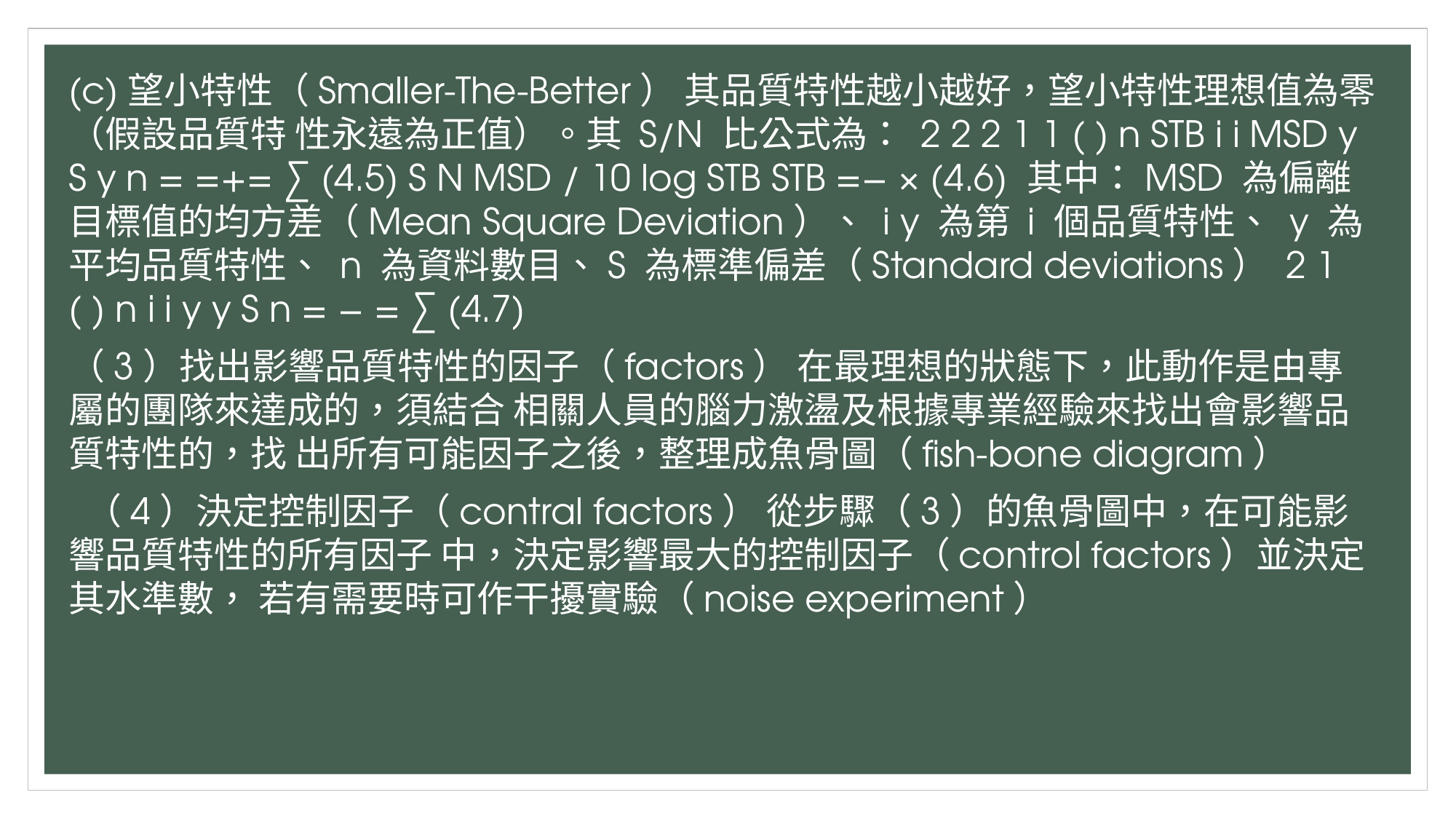

(c)望小特性（Smaller-The-Better） 其品質特性越小越好，望小特性理想值為零（假設品質特 性永遠為正值）。其 S/N 比公式為： 2 2 2 1 1 ( ) n STB i i MSD y S y n = =+= ∑ (4.5) S N MSD / 10 log STB STB =− × (4.6) 其中：MSD 為偏離目標值的均方差（Mean Square Deviation）、 i y 為第 i 個品質特性、 y 為平均品質特性、 n 為資料數目、S 為標準偏差（Standard deviations） 2 1 ( ) n i i y y S n = − = ∑ (4.7)
（3）找出影響品質特性的因子（factors） 在最理想的狀態下，此動作是由專屬的團隊來達成的，須結合 相關人員的腦力激盪及根據專業經驗來找出會影響品質特性的，找 出所有可能因子之後，整理成魚骨圖（fish-bone diagram）
 （4）決定控制因子（contral factors） 從步驟（3）的魚骨圖中，在可能影響品質特性的所有因子 中，決定影響最大的控制因子（control factors）並決定其水準數， 若有需要時可作干擾實驗（noise experiment）